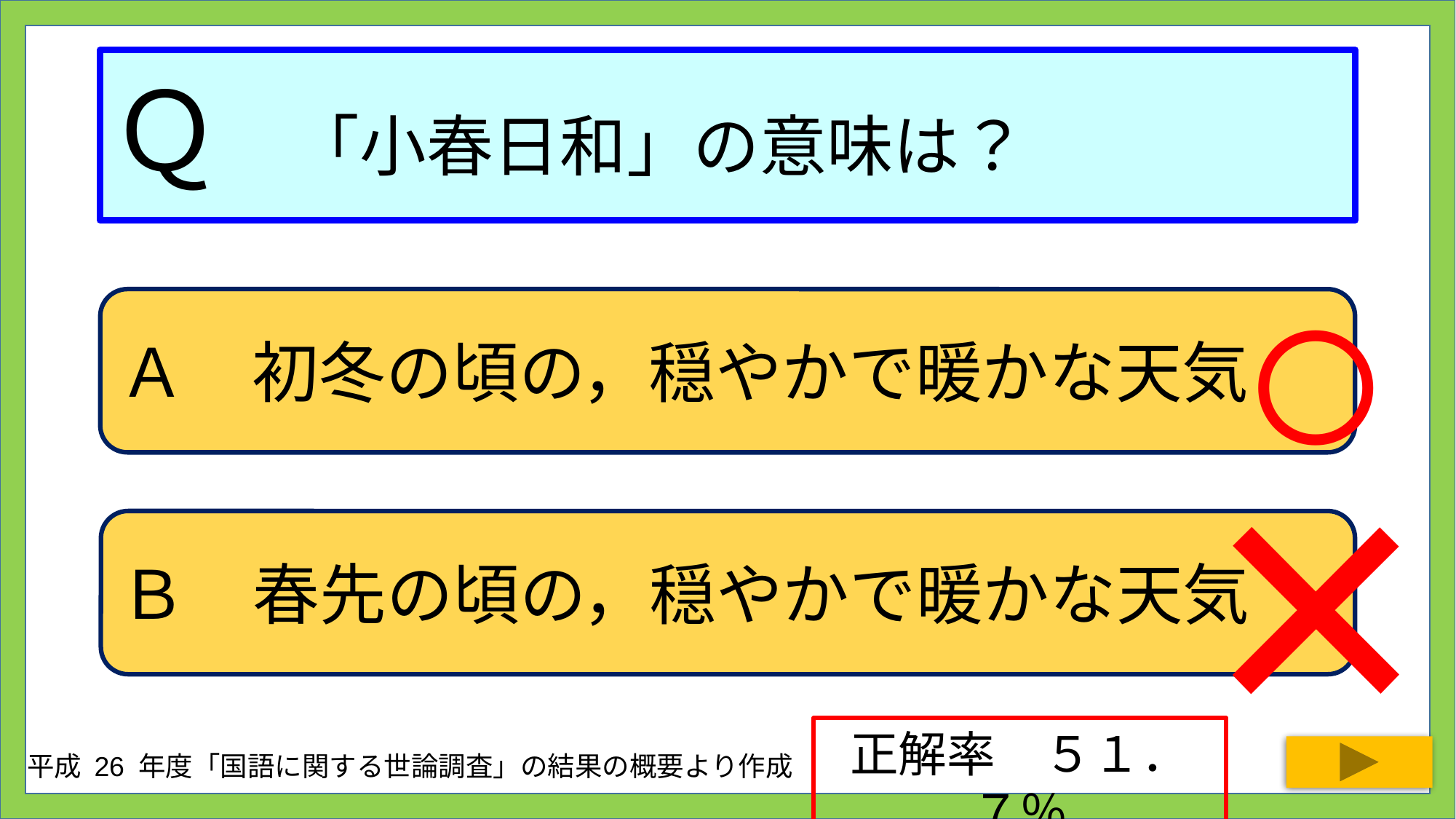

# Ｑ　「小春日和」の意味は？
○
Ａ　初冬の頃の，穏やかで暖かな天気
×
Ｂ　春先の頃の，穏やかで暖かな天気
正解率　５１．７％

平成 26 年度「国語に関する世論調査」の結果の概要より作成